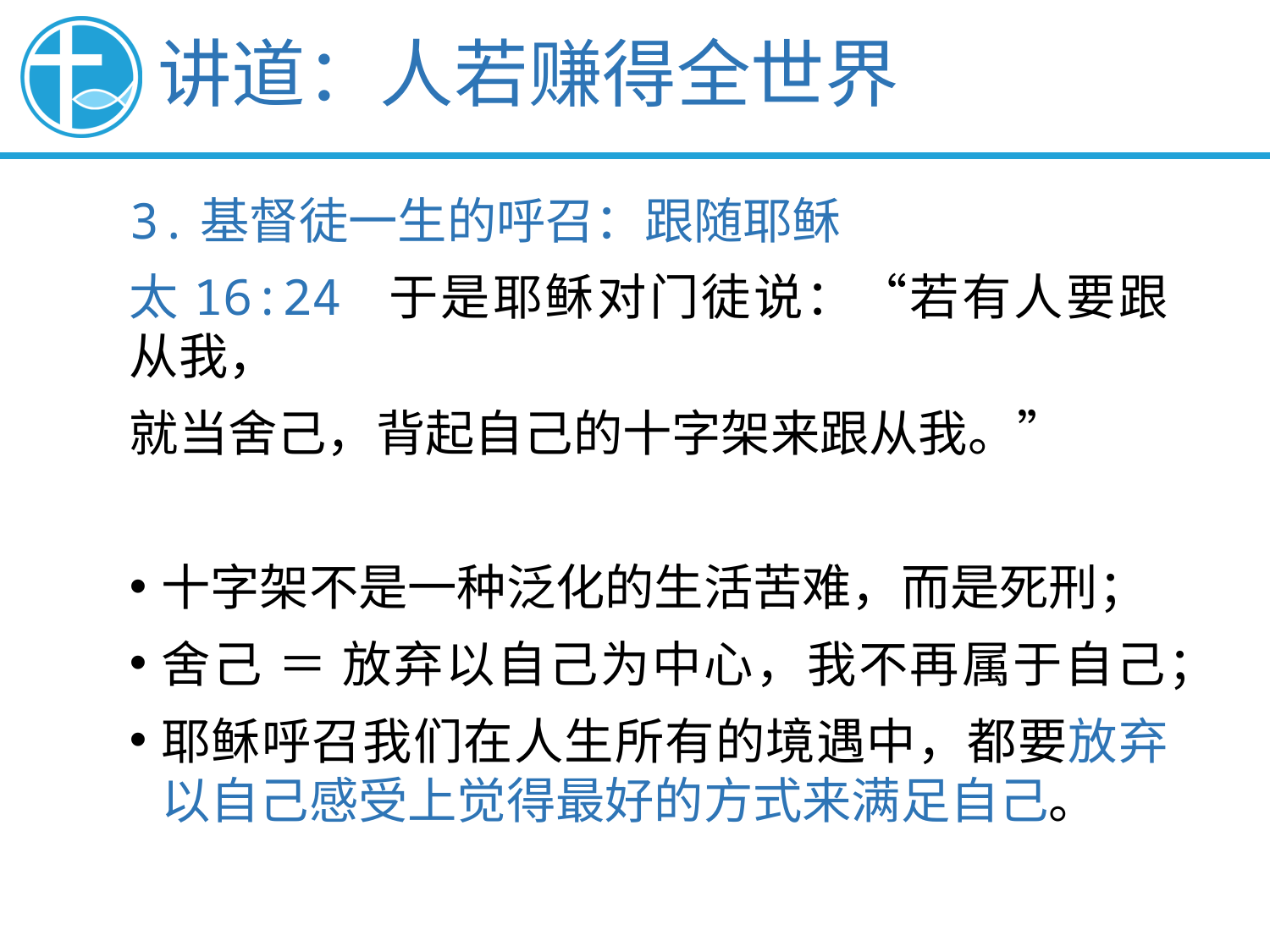

讲道：人若赚得全世界
3.基督徒一生的呼召：跟随耶稣
太16:24 于是耶稣对门徒说：“若有人要跟从我，
就当舍己，背起自己的十字架来跟从我。”

十字架不是一种泛化的生活苦难，而是死刑；
舍己 ＝ 放弃以自己为中心，我不再属于自己；
耶稣呼召我们在人生所有的境遇中，都要放弃以自己感受上觉得最好的方式来满足自己。